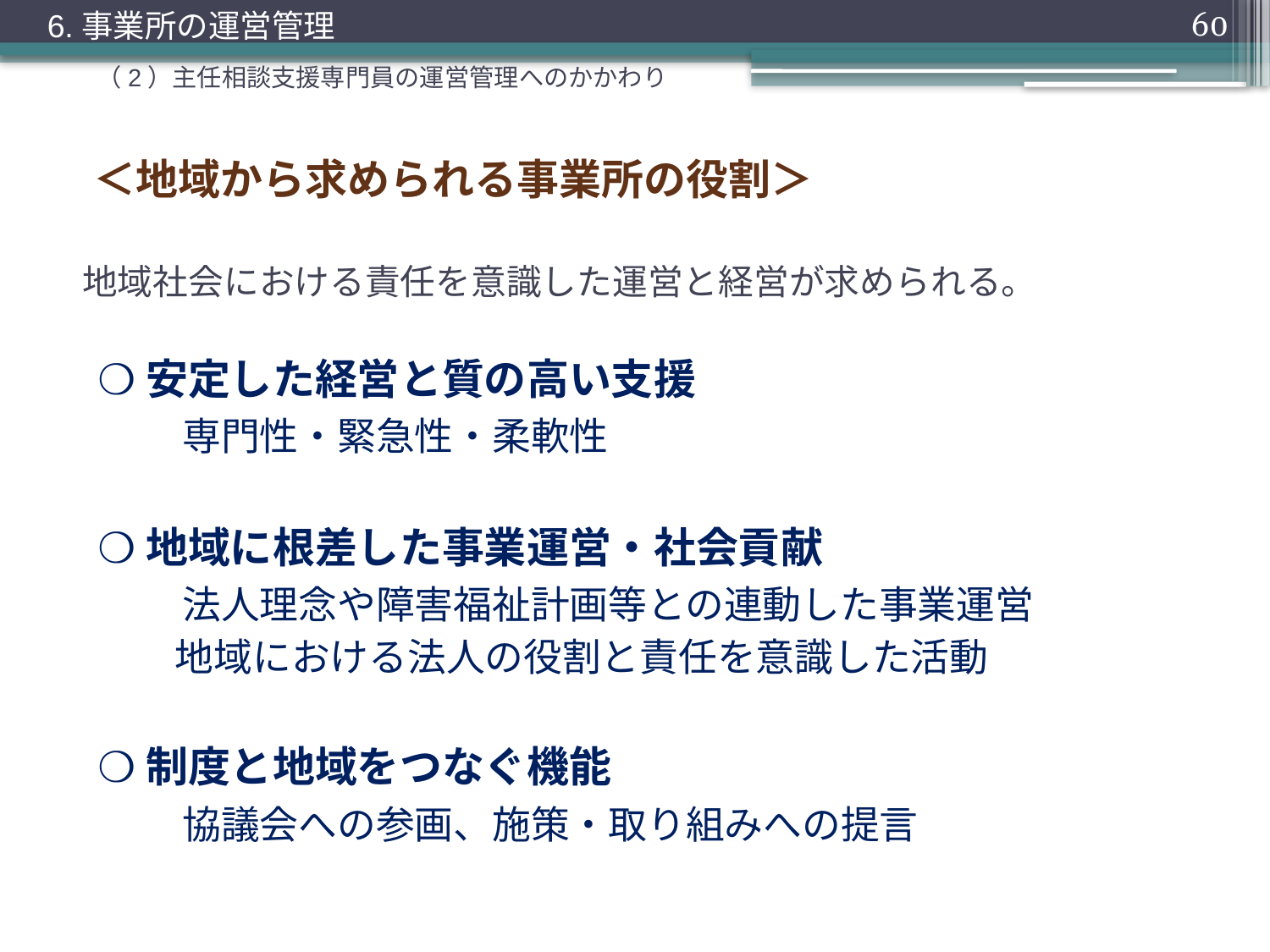

6.事業所の運営管理
60
（2）主任相談支援専門員の運営管理へのかかわり
＜地域から求められる事業所の役割＞
# 地域社会における責任を意識した運営と経営が求められる。
❍安定した経営と質の高い支援
　　専門性・緊急性・柔軟性

❍地域に根差した事業運営・社会貢献
　　法人理念や障害福祉計画等との連動した事業運営
　　地域における法人の役割と責任を意識した活動

❍制度と地域をつなぐ機能
　　協議会への参画、施策・取り組みへの提言